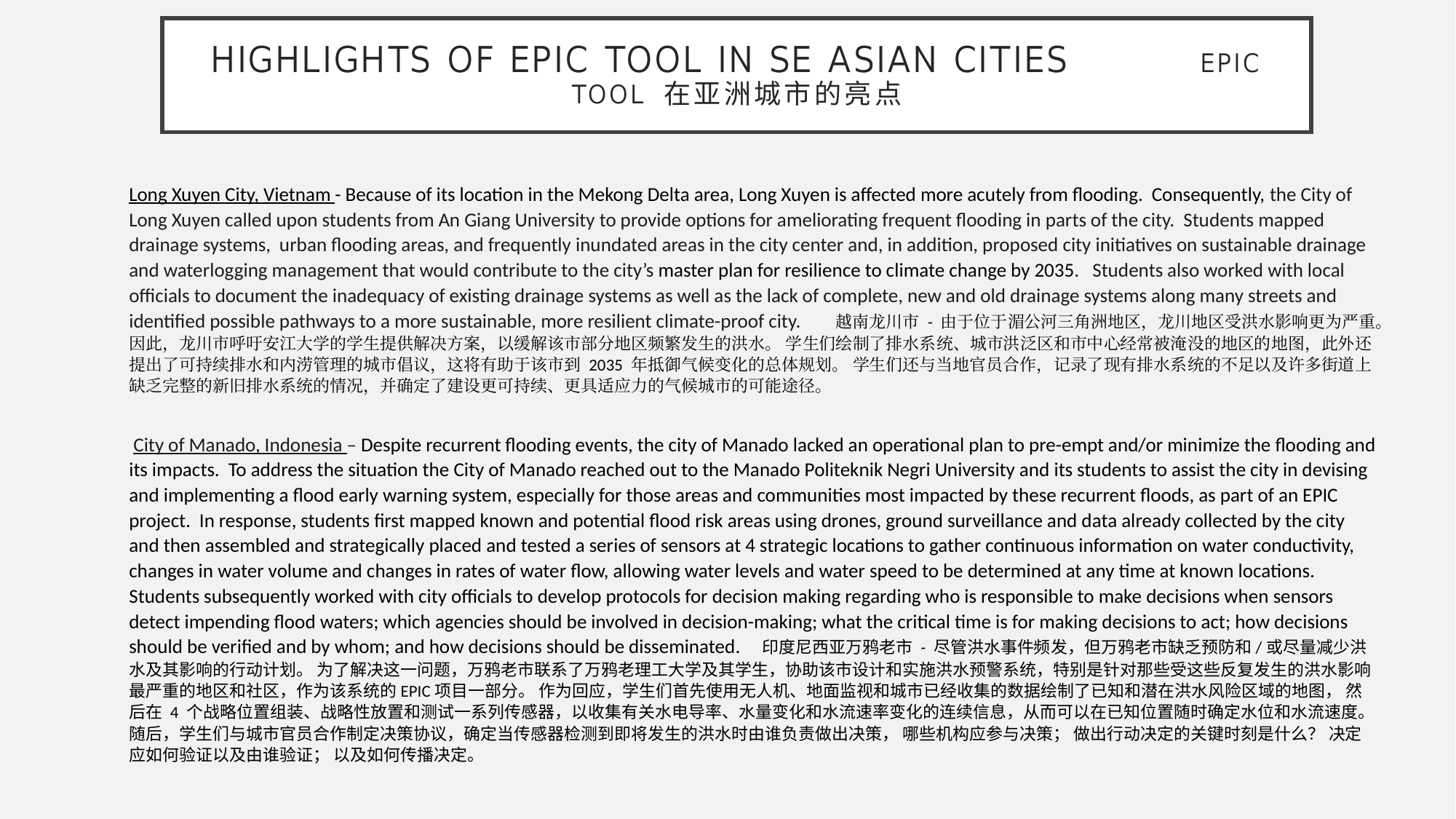

# Highlights of EPIC Tool in SE Asian cities         EPIC Tool 在亚洲城市的亮点
Long Xuyen City, Vietnam - Because of its location in the Mekong Delta area, Long Xuyen is affected more acutely from flooding.  Consequently, the City of Long Xuyen called upon students from An Giang University to provide options for ameliorating frequent flooding in parts of the city.  Students mapped drainage systems,  urban flooding areas, and frequently inundated areas in the city center and, in addition, proposed city initiatives on sustainable drainage and waterlogging management that would contribute to the city’s master plan for resilience to climate change by 2035.   Students also worked with local officials to document the inadequacy of existing drainage systems as well as the lack of complete, new and old drainage systems along many streets and identified possible pathways to a more sustainable, more resilient climate-proof city.       越南龙川市 - 由于位于湄公河三角洲地区，龙川地区受洪水影响更为严重。因此，龙川市呼吁安江大学的学生提供解决方案，以缓解该市部分地区频繁发生的洪水。 学生们绘制了排水系统、城市洪泛区和市中心经常被淹没的地区的地图，此外还提出了可持续排水和内涝管理的城市倡议，这将有助于该市到 2035 年抵御气候变化的总体规划。 学生们还与当地官员合作，记录了现有排水系统的不足以及许多街道上缺乏完整的新旧排水系统的情况，并确定了建设更可持续、更具适应力的气候城市的可能途径。

 City of Manado, Indonesia – Despite recurrent flooding events, the city of Manado lacked an operational plan to pre-empt and/or minimize the flooding and its impacts.  To address the situation the City of Manado reached out to the Manado Politeknik Negri University and its students to assist the city in devising and implementing a flood early warning system, especially for those areas and communities most impacted by these recurrent floods, as part of an EPIC project.  In response, students first mapped known and potential flood risk areas using drones, ground surveillance and data already collected by the city and then assembled and strategically placed and tested a series of sensors at 4 strategic locations to gather continuous information on water conductivity, changes in water volume and changes in rates of water flow, allowing water levels and water speed to be determined at any time at known locations.  Students subsequently worked with city officials to develop protocols for decision making regarding who is responsible to make decisions when sensors detect impending flood waters; which agencies should be involved in decision-making; what the critical time is for making decisions to act; how decisions should be verified and by whom; and how decisions should be disseminated.    印度尼西亚万鸦老市 - 尽管洪水事件频发，但万鸦老市缺乏预防和/或尽量减少洪水及其影响的行动计划。 为了解决这一问题，万鸦老市联系了万鸦老理工大学及其学生，协助该市设计和实施洪水预警系统，特别是针对那些受这些反复发生的洪水影响最严重的地区和社区，作为该系统的EPIC项目一部分。 作为回应，学生们首先使用无人机、地面监视和城市已经收集的数据绘制了已知和潜在洪水风险区域的地图， 然后在 4 个战略位置组装、战略性放置和测试一系列传感器，以收集有关水电导率、水量变化和水流速率变化的连续信息，从而可以在已知位置随时确定水位和水流速度。 随后，学生们与城市官员合作制定决策协议，确定当传感器检测到即将发生的洪水时由谁负责做出决策， 哪些机构应参与决策； 做出行动决定的关键时刻是什么？ 决定应如何验证以及由谁验证； 以及如何传播决定。